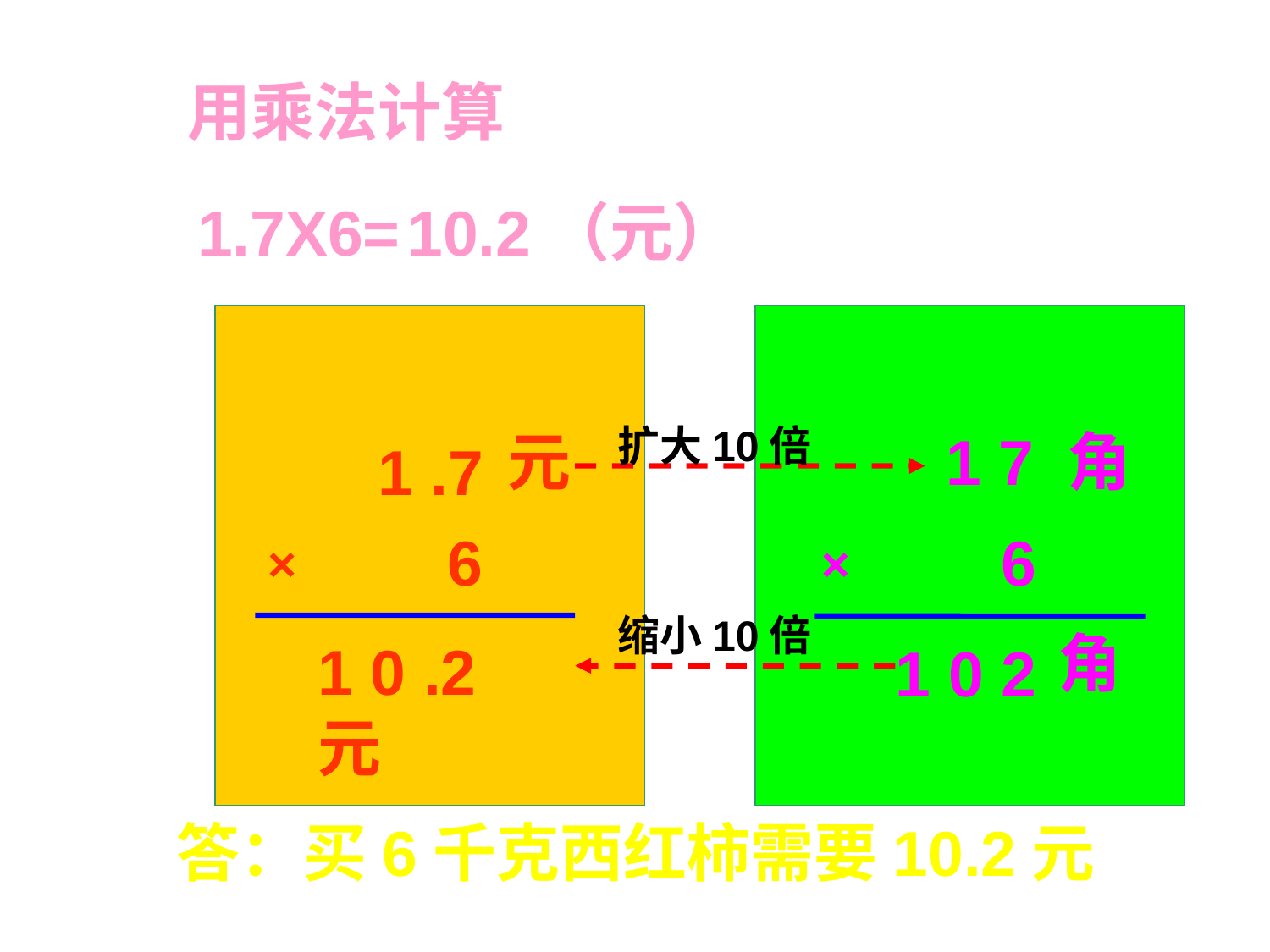

用乘法计算
1.7X6=
10.2（元）

扩大10倍
元
1 7 角
1 .7

6
6
×
×
缩小10倍

角
1 0 .2 元
1 0 2

答：买6千克西红柿需要10.2元